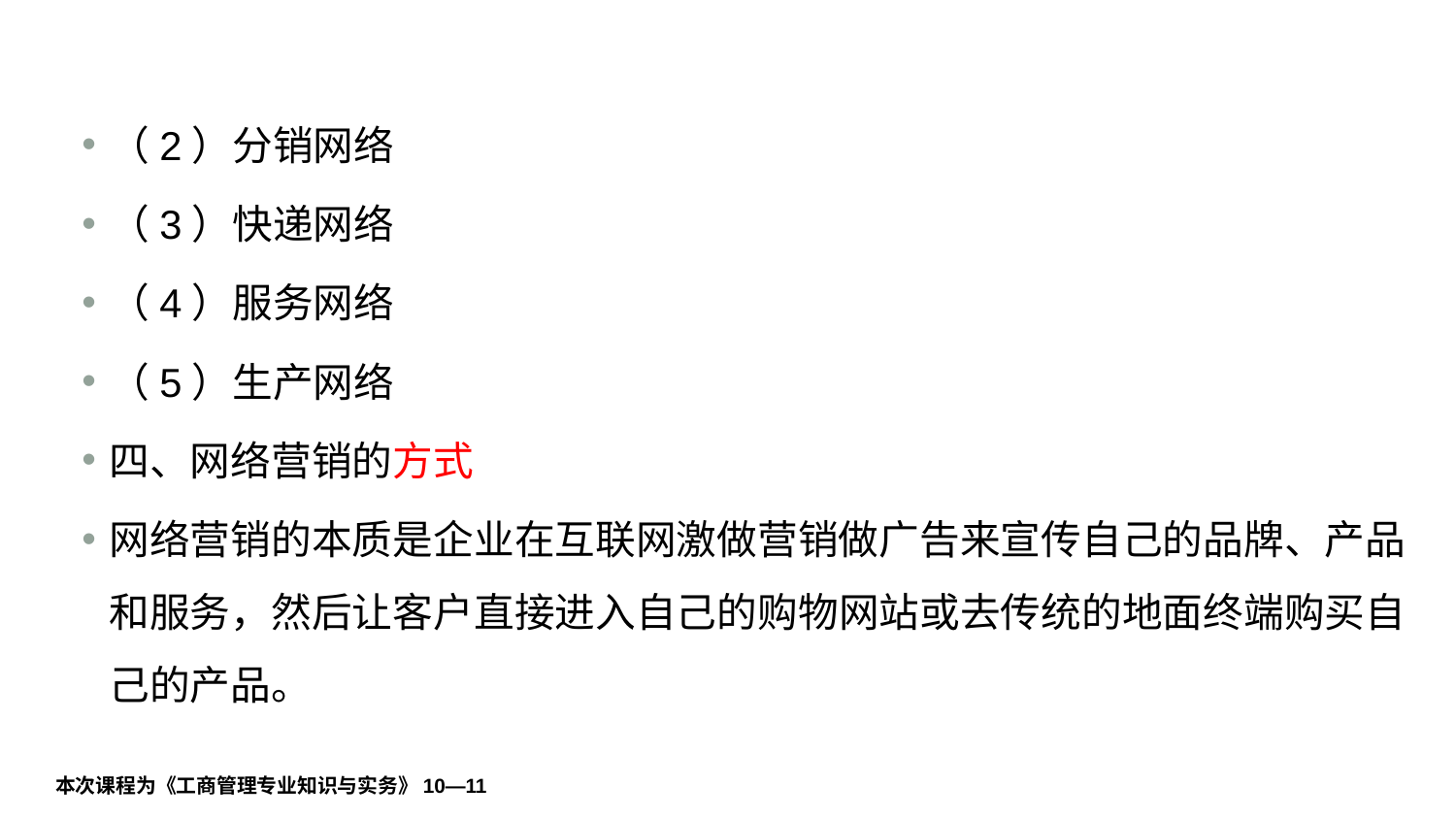

#
（2）分销网络
（3）快递网络
（4）服务网络
（5）生产网络
四、网络营销的方式
网络营销的本质是企业在互联网激做营销做广告来宣传自己的品牌、产品和服务，然后让客户直接进入自己的购物网站或去传统的地面终端购买自己的产品。